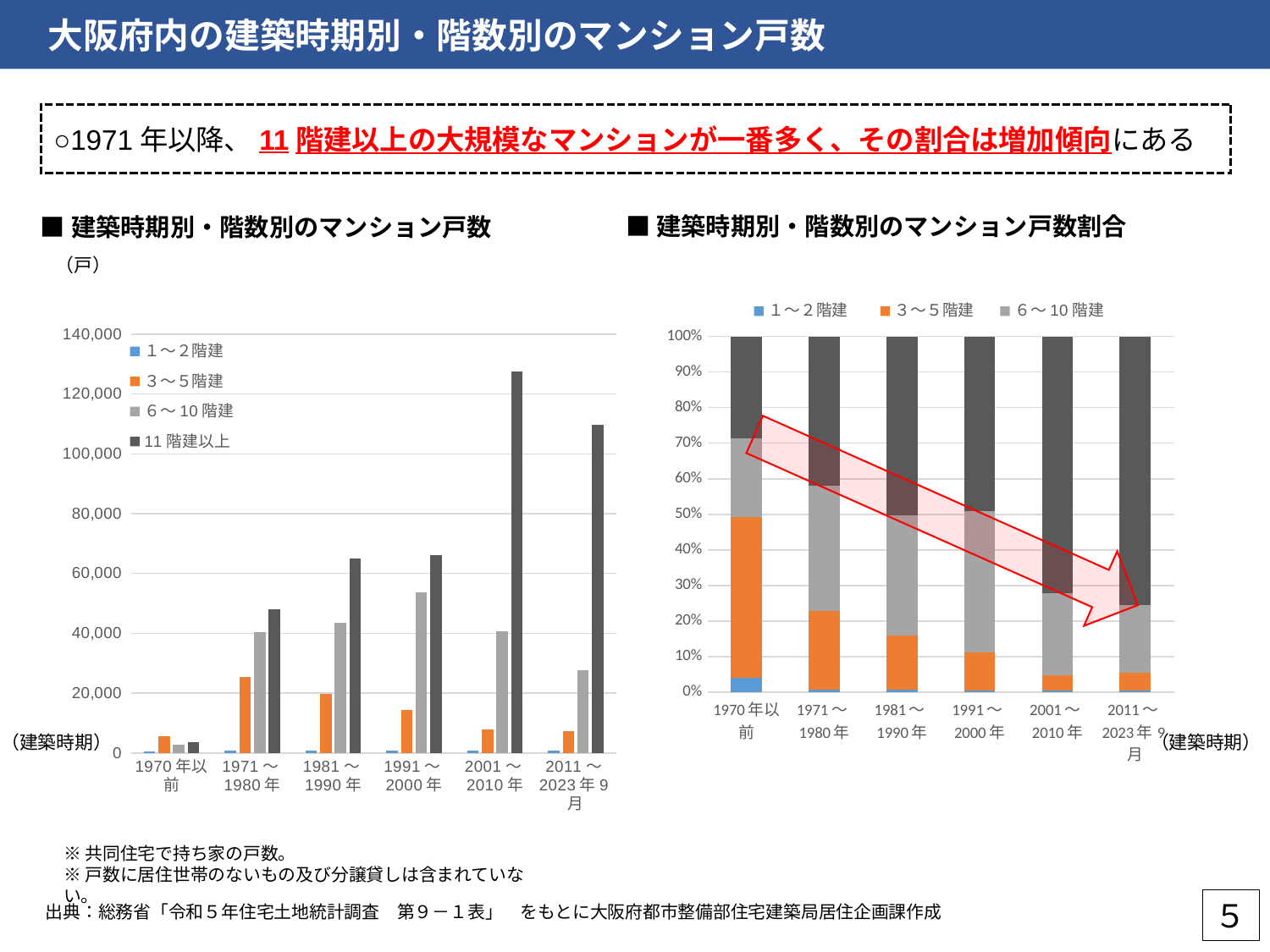

大阪府内の建築時期別・階数別のマンション戸数
○1971年以降、11階建以上の大規模なマンションが一番多く、その割合は増加傾向にある
■建築時期別・階数別のマンション戸数割合
■建築時期別・階数別のマンション戸数
（戸）

### Chart

| Category | １～２階建 | ３～５階建 | ６～10階建 | 11階建以上 |
|---|---|---|---|---|
| 1970年以前 | 500.0 | 5500.0 | 2700.0 | 3500.0 |
| 1971～1980年 | 800.0 | 25400.0 | 40300.0 | 47900.0 |
| 1981～1990年 | 900.0 | 19800.0 | 43600.0 | 65100.0 |
| 1991～2000年 | 700.0 | 14300.0 | 53600.0 | 66100.0 |
| 2001～2010年 | 800.0 | 7800.0 | 40800.0 | 127600.0 |
| 2011～2023年9月 | 700.0 | 7400.0 | 27600.0 | 109800.0 |

### Chart

| Category | １～２階建 | ３～５階建 | ６～10階建 | 11階建以上 |
|---|---|---|---|---|
| 1970年以前 | 500.0 | 5500.0 | 2700.0 | 3500.0 |
| 1971～1980年 | 800.0 | 25400.0 | 40300.0 | 47900.0 |
| 1981～1990年 | 900.0 | 19800.0 | 43600.0 | 65100.0 |
| 1991～2000年 | 700.0 | 14300.0 | 53600.0 | 66100.0 |
| 2001～2010年 | 800.0 | 7800.0 | 40800.0 | 127600.0 |
| 2011～2023年9月 | 700.0 | 7400.0 | 27600.0 | 109800.0 |
（建築時期）
（建築時期）
※共同住宅で持ち家の戸数。
※戸数に居住世帯のないもの及び分譲貸しは含まれていない。
５
出典：総務省「令和５年住宅土地統計調査　第９－１表」　をもとに大阪府都市整備部住宅建築局居住企画課作成